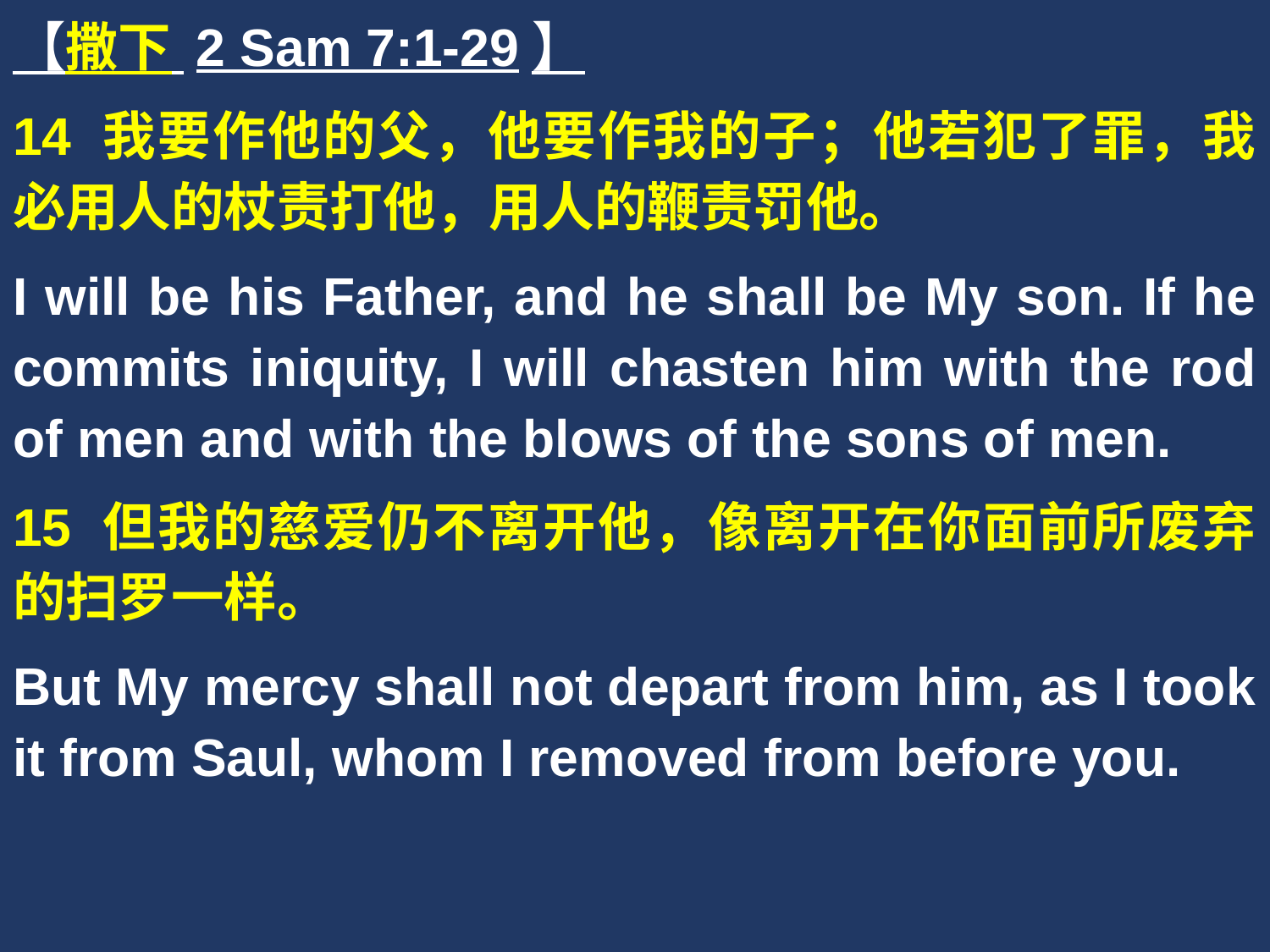

【撒下 2 Sam 7:1-29】
14 我要作他的父，他要作我的子；他若犯了罪，我必用人的杖责打他，用人的鞭责罚他。
I will be his Father, and he shall be My son. If he commits iniquity, I will chasten him with the rod of men and with the blows of the sons of men.
15 但我的慈爱仍不离开他，像离开在你面前所废弃的扫罗一样。
But My mercy shall not depart from him, as I took it from Saul, whom I removed from before you.